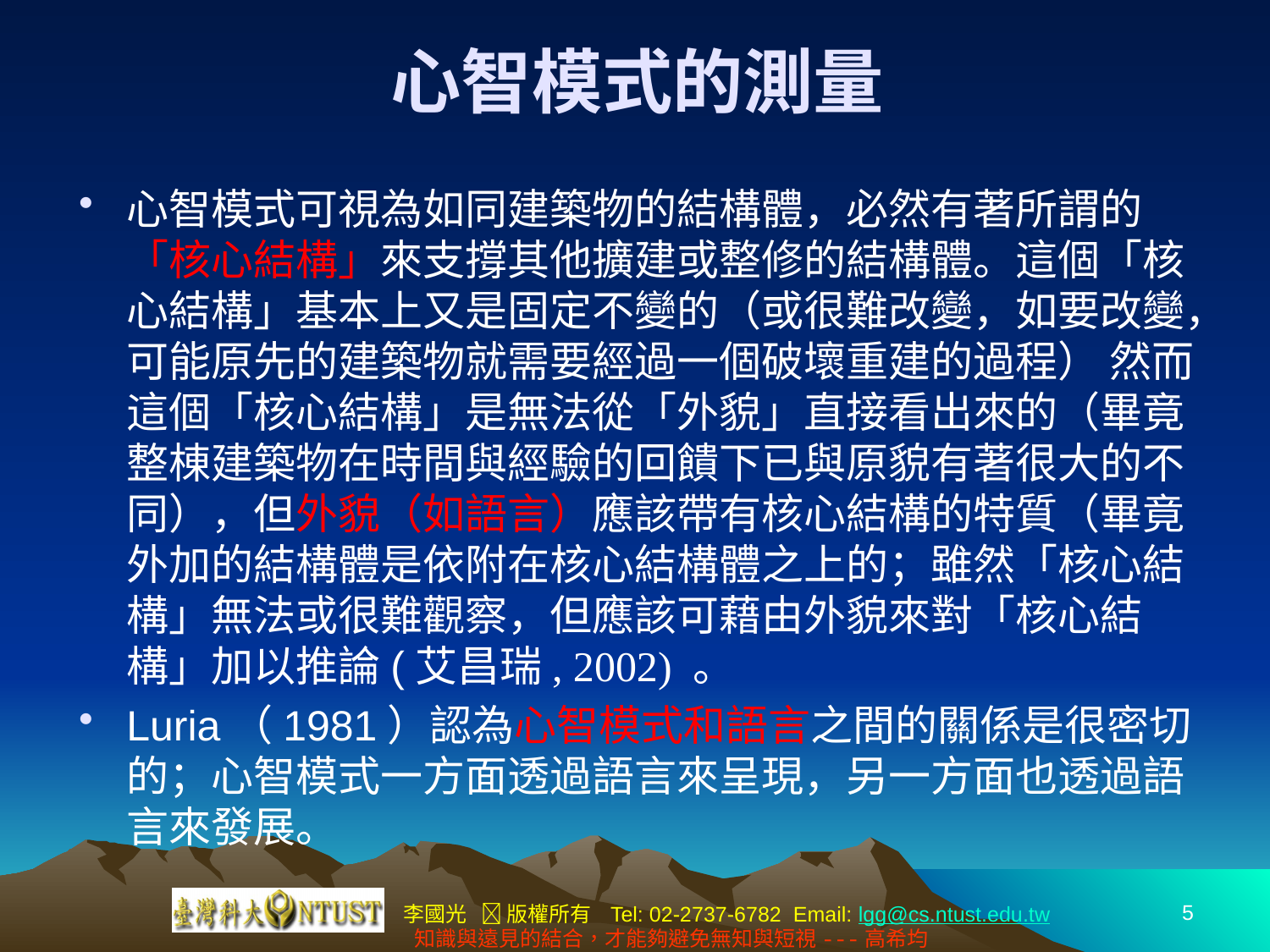

# 心智模式的測量
心智模式可視為如同建築物的結構體，必然有著所謂的「核心結構」來支撐其他擴建或整修的結構體。這個「核心結構」基本上又是固定不變的（或很難改變，如要改變，可能原先的建築物就需要經過一個破壞重建的過程） 然而這個「核心結構」是無法從「外貌」直接看出來的（畢竟整棟建築物在時間與經驗的回饋下已與原貌有著很大的不同），但外貌（如語言）應該帶有核心結構的特質（畢竟外加的結構體是依附在核心結構體之上的；雖然「核心結構」無法或很難觀察，但應該可藉由外貌來對「核心結構」加以推論(艾昌瑞, 2002) 。
Luria（1981）認為心智模式和語言之間的關係是很密切的；心智模式一方面透過語言來呈現，另一方面也透過語言來發展。

5